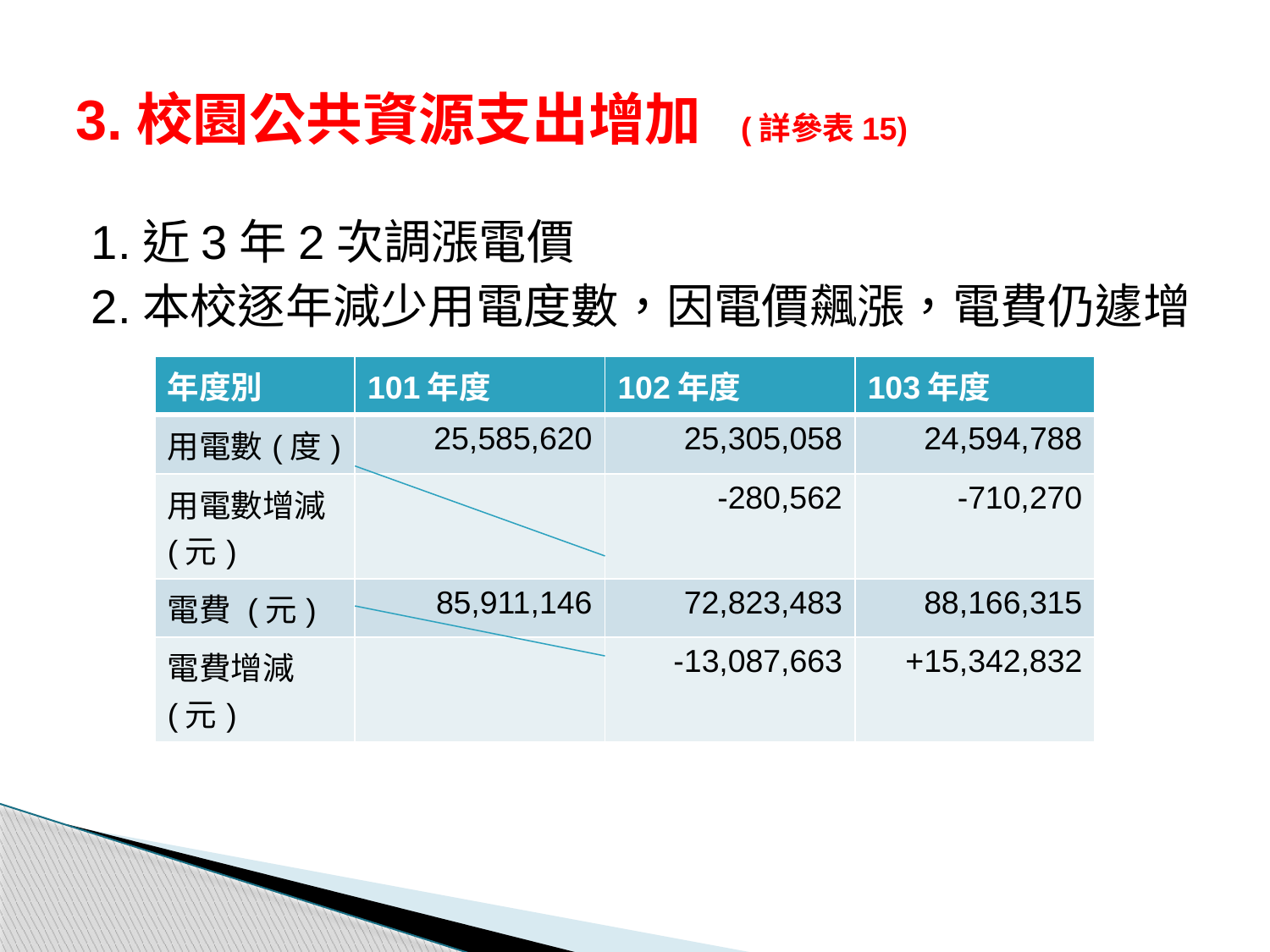

# 3.校園公共資源支出增加  (詳參表15)
1.近3年2次調漲電價
2.本校逐年減少用電度數，因電價飆漲，電費仍遽增

| 年度別 | 101年度 | 102年度 | 103年度 |
| --- | --- | --- | --- |
| 用電數(度) | 25,585,620 | 25,305,058 | 24,594,788 |
| 用電數增減(元) |  | -280,562 | -710,270 |
| 電費 (元) | 85,911,146 | 72,823,483 | 88,166,315 |
| 電費增減(元) |  | -13,087,663 | +15,342,832 |